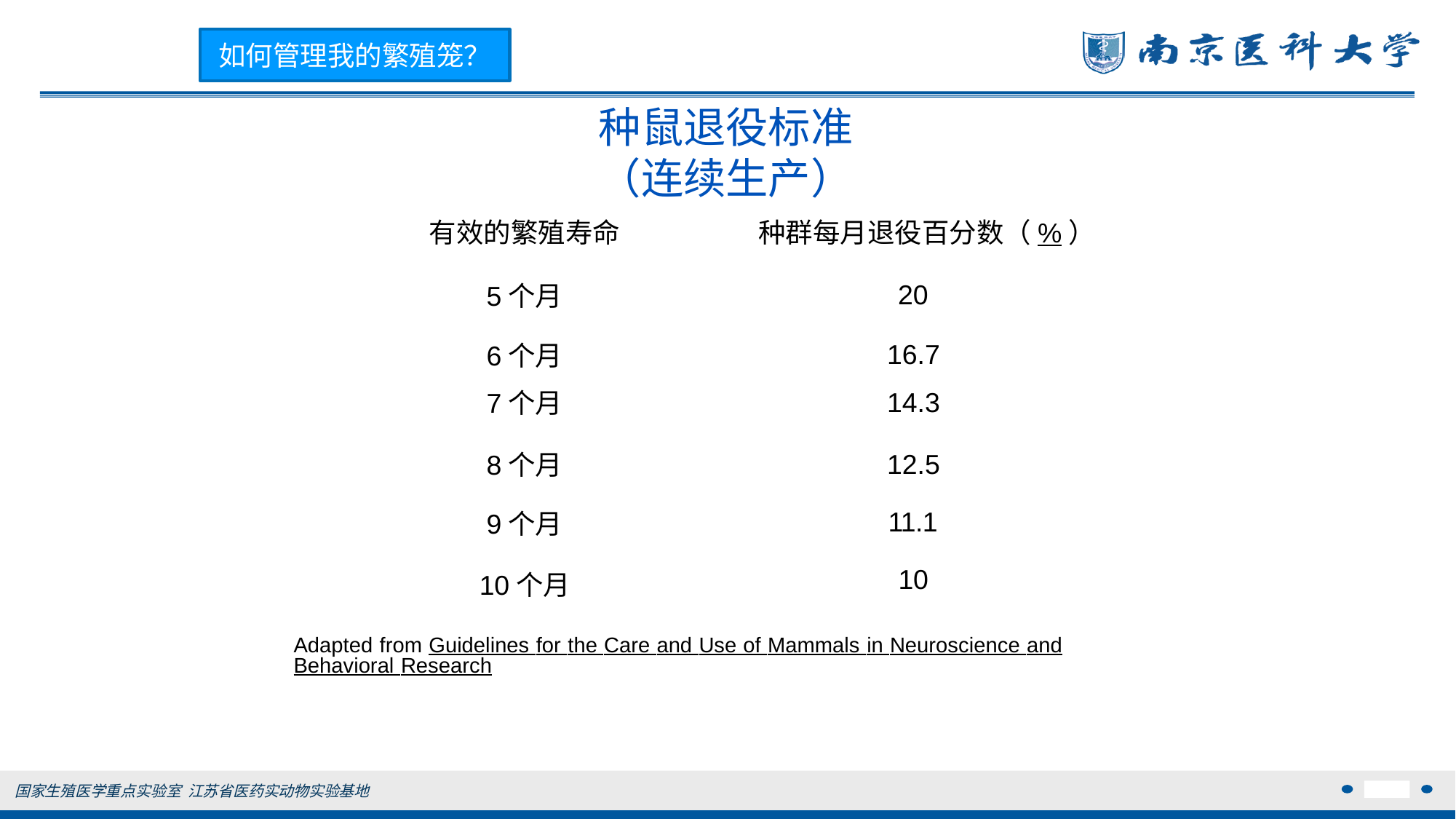

如何管理我的繁殖笼？
种鼠退役标准
（连续生产）
有效的繁殖寿命
种群每月退役百分数（%）
5个月
20
6个月
7个月
16.7
14.3
8个月
9个月
12.5
11.1
10
10个月
Adapted from Guidelines for the Care and Use of Mammals in Neuroscience and
Behavioral Research